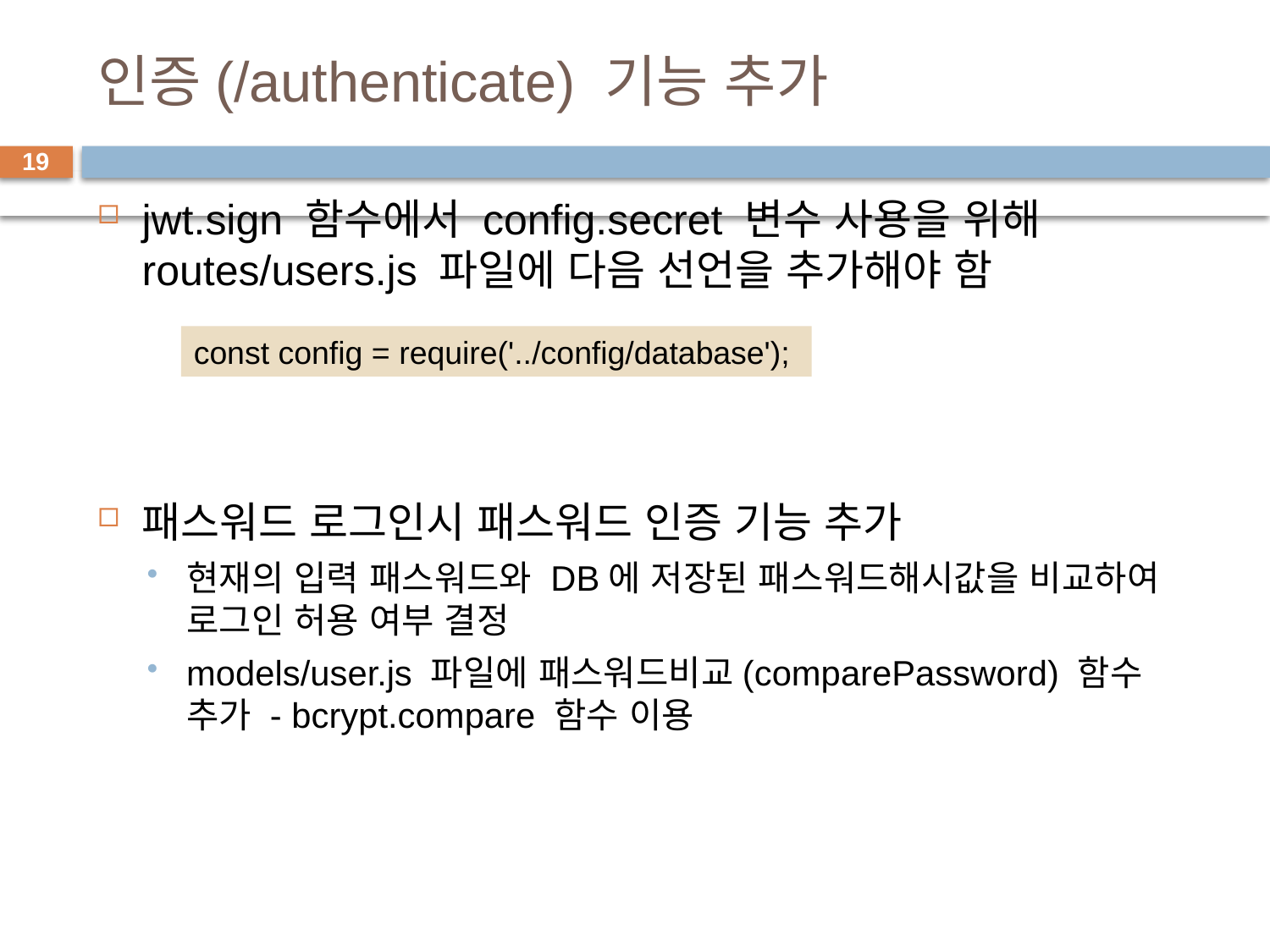

# 인증(/authenticate) 기능 추가
19
jwt.sign 함수에서 config.secret 변수 사용을 위해 routes/users.js 파일에 다음 선언을 추가해야 함

패스워드 로그인시 패스워드 인증 기능 추가
현재의 입력 패스워드와 DB에 저장된 패스워드해시값을 비교하여 로그인 허용 여부 결정
models/user.js 파일에 패스워드비교(comparePassword) 함수 추가 - bcrypt.compare 함수 이용
const config = require('../config/database');